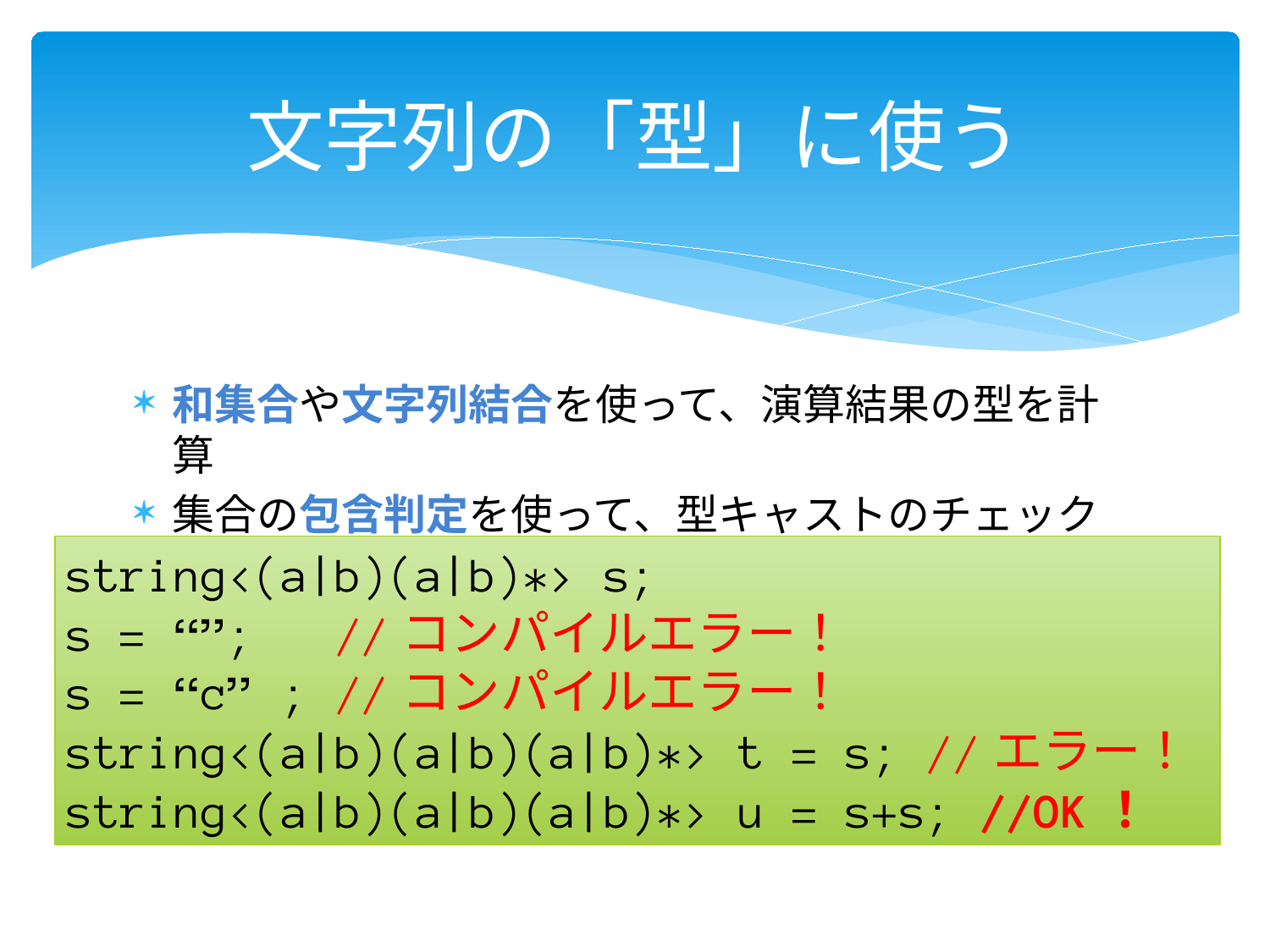

# 文字列の「型」に使う
和集合や文字列結合を使って、演算結果の型を計算
集合の包含判定を使って、型キャストのチェック
string<(a|b)(a|b)*> s;
s = “”;   //コンパイルエラー！
s = “c” ; //コンパイルエラー！
string<(a|b)(a|b)(a|b)*> t = s; //エラー！
string<(a|b)(a|b)(a|b)*> u = s+s; //OK！